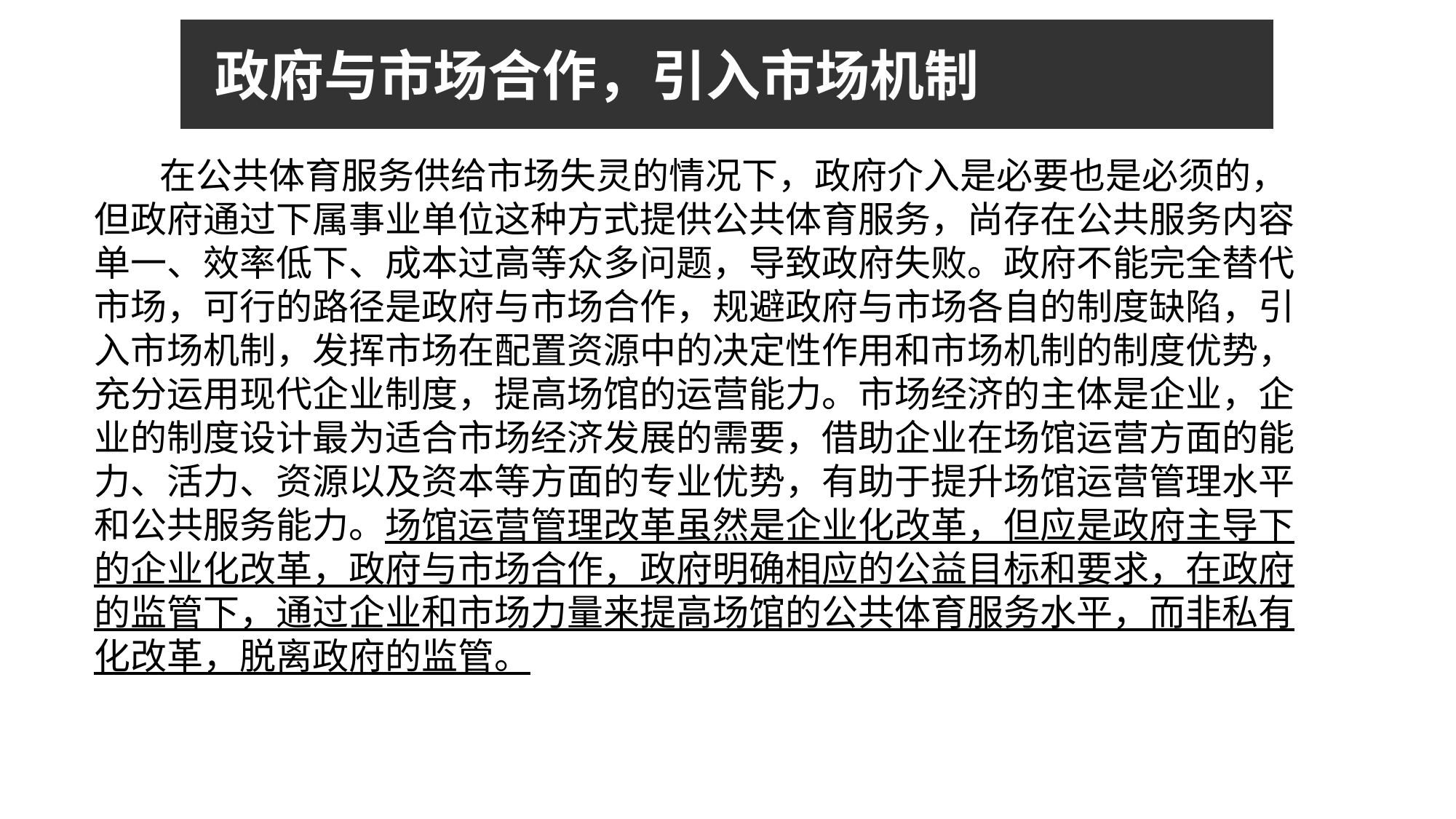

# 政府与市场合作，引入市场机制
       在公共体育服务供给市场失灵的情况下，政府介入是必要也是必须的，但政府通过下属事业单位这种方式提供公共体育服务，尚存在公共服务内容单一、效率低下、成本过高等众多问题，导致政府失败。政府不能完全替代市场，可行的路径是政府与市场合作，规避政府与市场各自的制度缺陷，引入市场机制，发挥市场在配置资源中的决定性作用和市场机制的制度优势，充分运用现代企业制度，提高场馆的运营能力。市场经济的主体是企业，企业的制度设计最为适合市场经济发展的需要，借助企业在场馆运营方面的能力、活力、资源以及资本等方面的专业优势，有助于提升场馆运营管理水平和公共服务能力。场馆运营管理改革虽然是企业化改革，但应是政府主导下的企业化改革，政府与市场合作，政府明确相应的公益目标和要求，在政府的监管下，通过企业和市场力量来提高场馆的公共体育服务水平，而非私有化改革，脱离政府的监管。